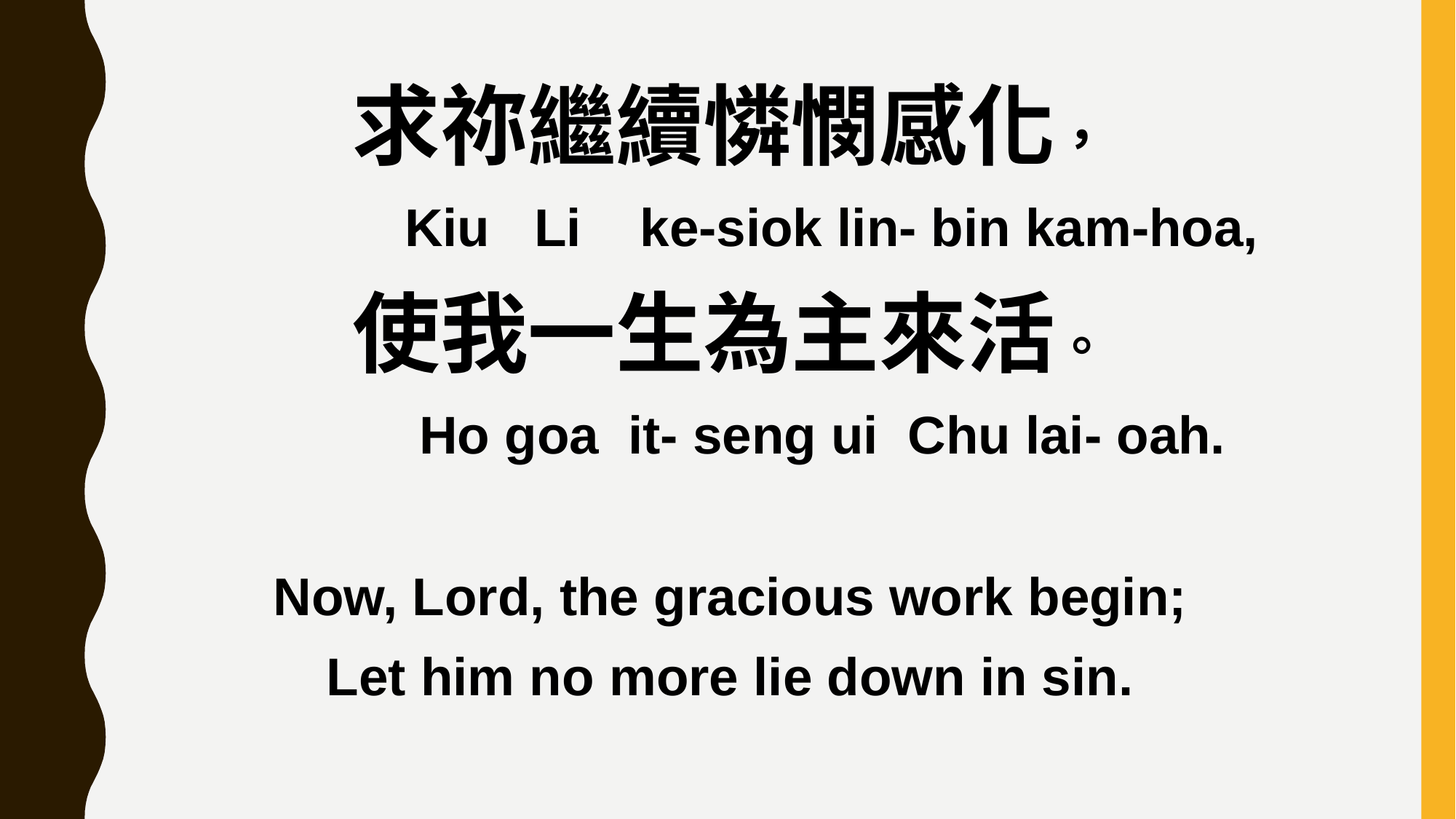

求祢繼續憐憫感化，
              Kiu   Li    ke-siok lin- bin kam-hoa,
使我一生為主來活。
               Ho goa  it- seng ui  Chu lai- oah.

Now, Lord, the gracious work begin;
Let him no more lie down in sin.